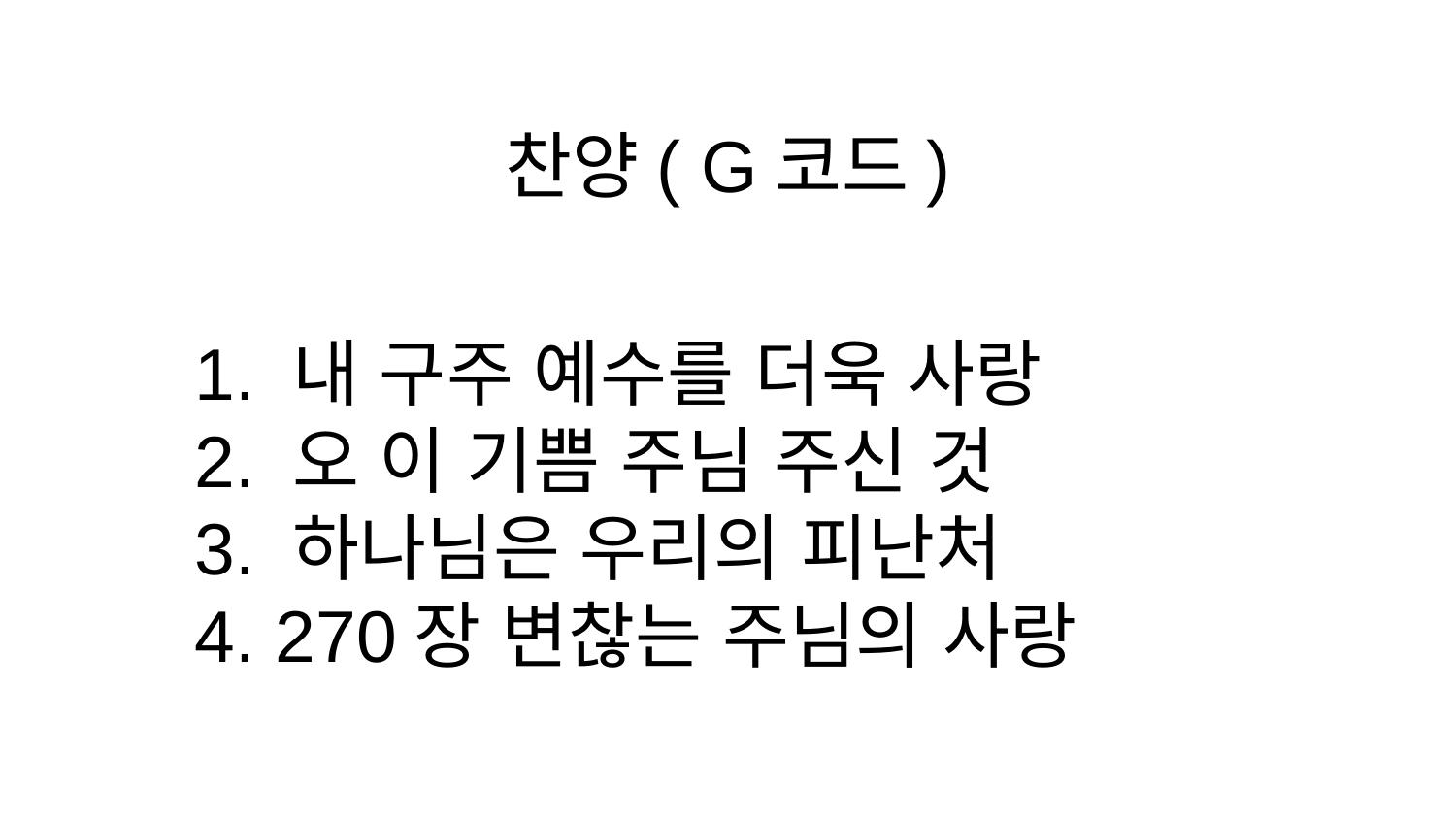

# 찬양( G코드)
1. 내 구주 예수를 더욱 사랑
2. 오 이 기쁨 주님 주신 것
3. 하나님은 우리의 피난처
4. 270장 변찮는 주님의 사랑